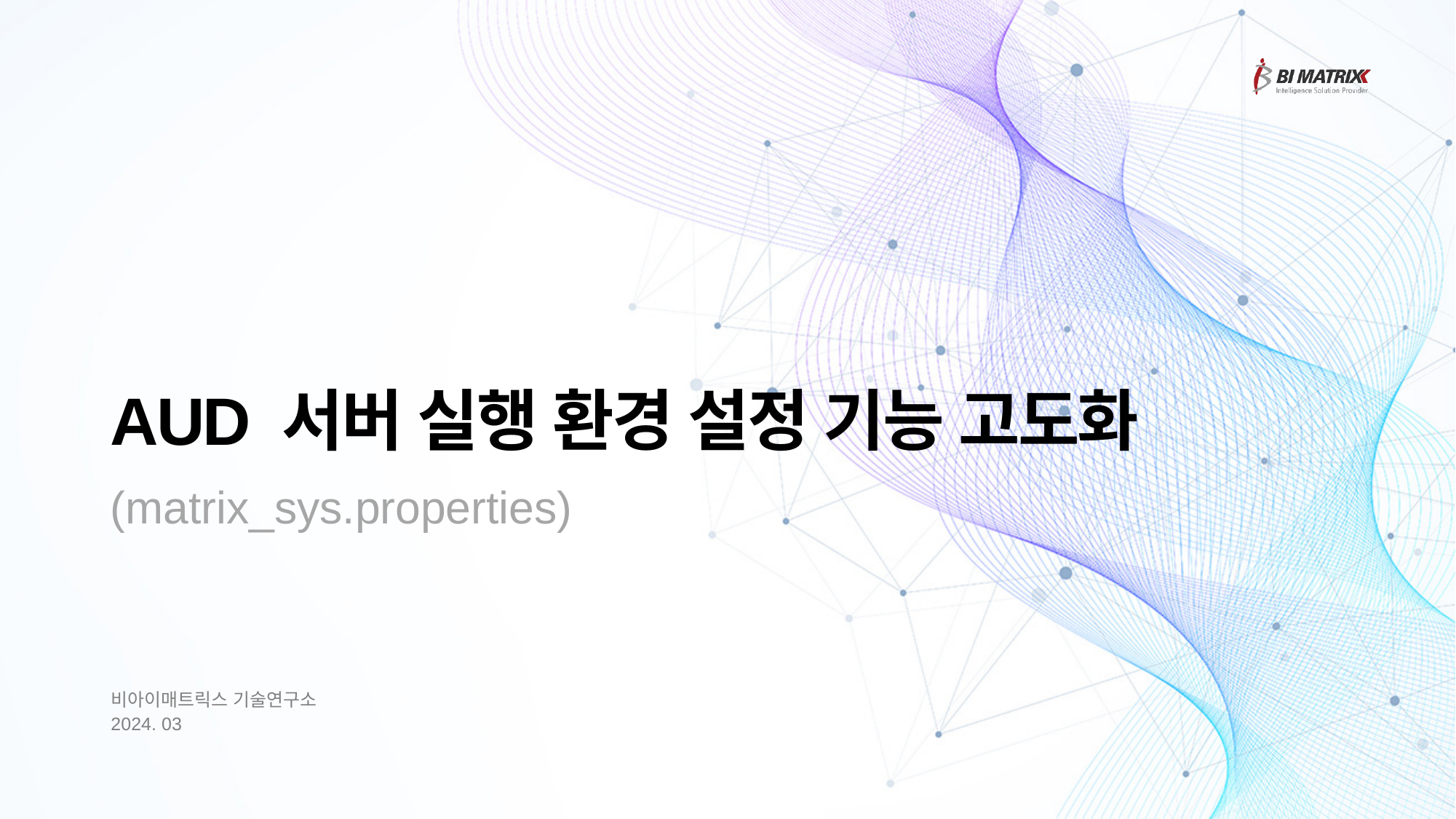

# AUD 서버 실행 환경 설정 기능 고도화
(matrix_sys.properties)
비아이매트릭스 기술연구소
2024. 03